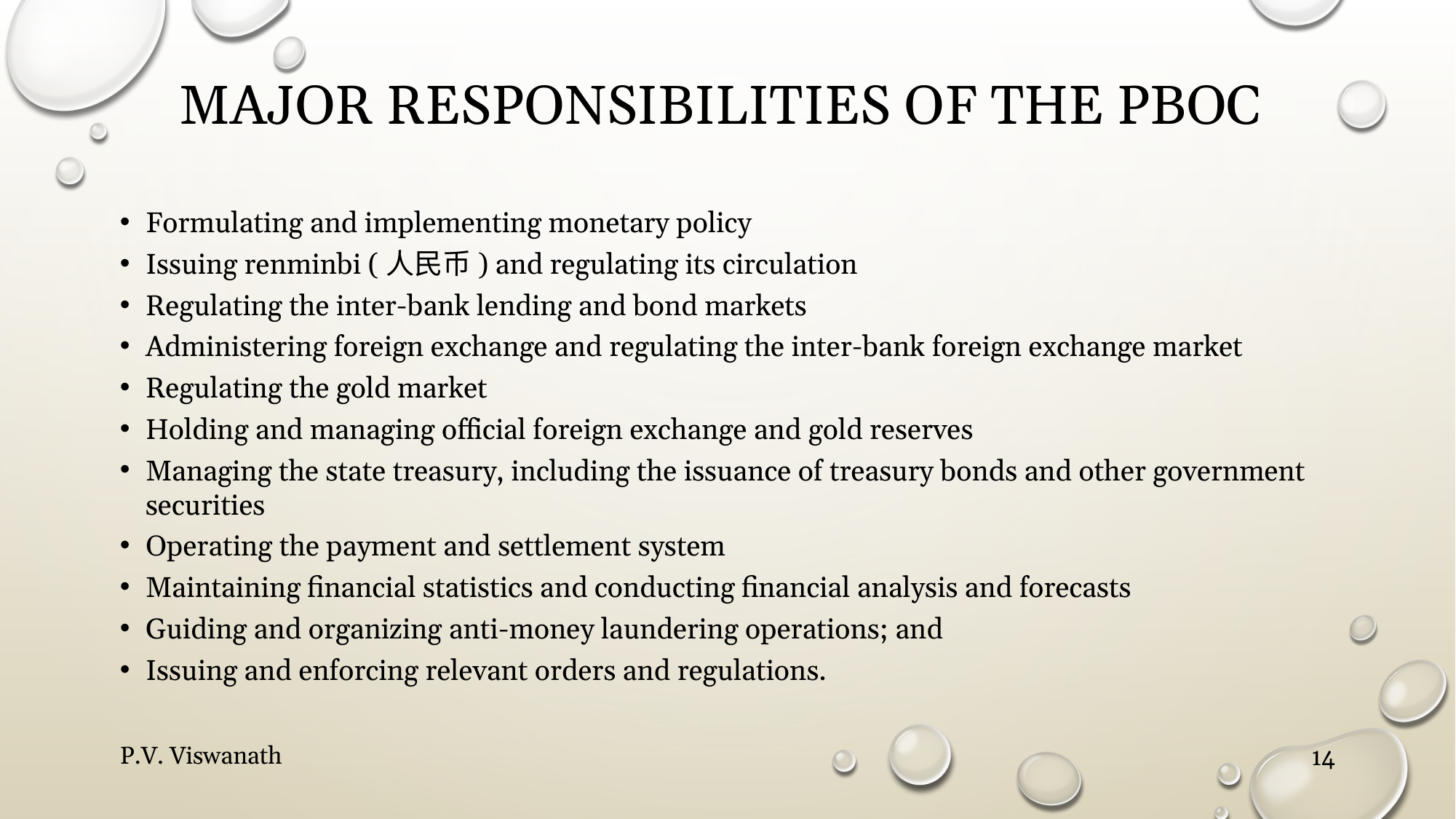

# major responsibilities of the PBOC
Formulating and implementing monetary policy
Issuing renminbi (人民币) and regulating its circulation
Regulating the inter-bank lending and bond markets
Administering foreign exchange and regulating the inter-bank foreign exchange market
Regulating the gold market
Holding and managing official foreign exchange and gold reserves
Managing the state treasury, including the issuance of treasury bonds and other government securities
Operating the payment and settlement system
Maintaining financial statistics and conducting financial analysis and forecasts
Guiding and organizing anti-money laundering operations; and
Issuing and enforcing relevant orders and regulations.
P.V. Viswanath
14